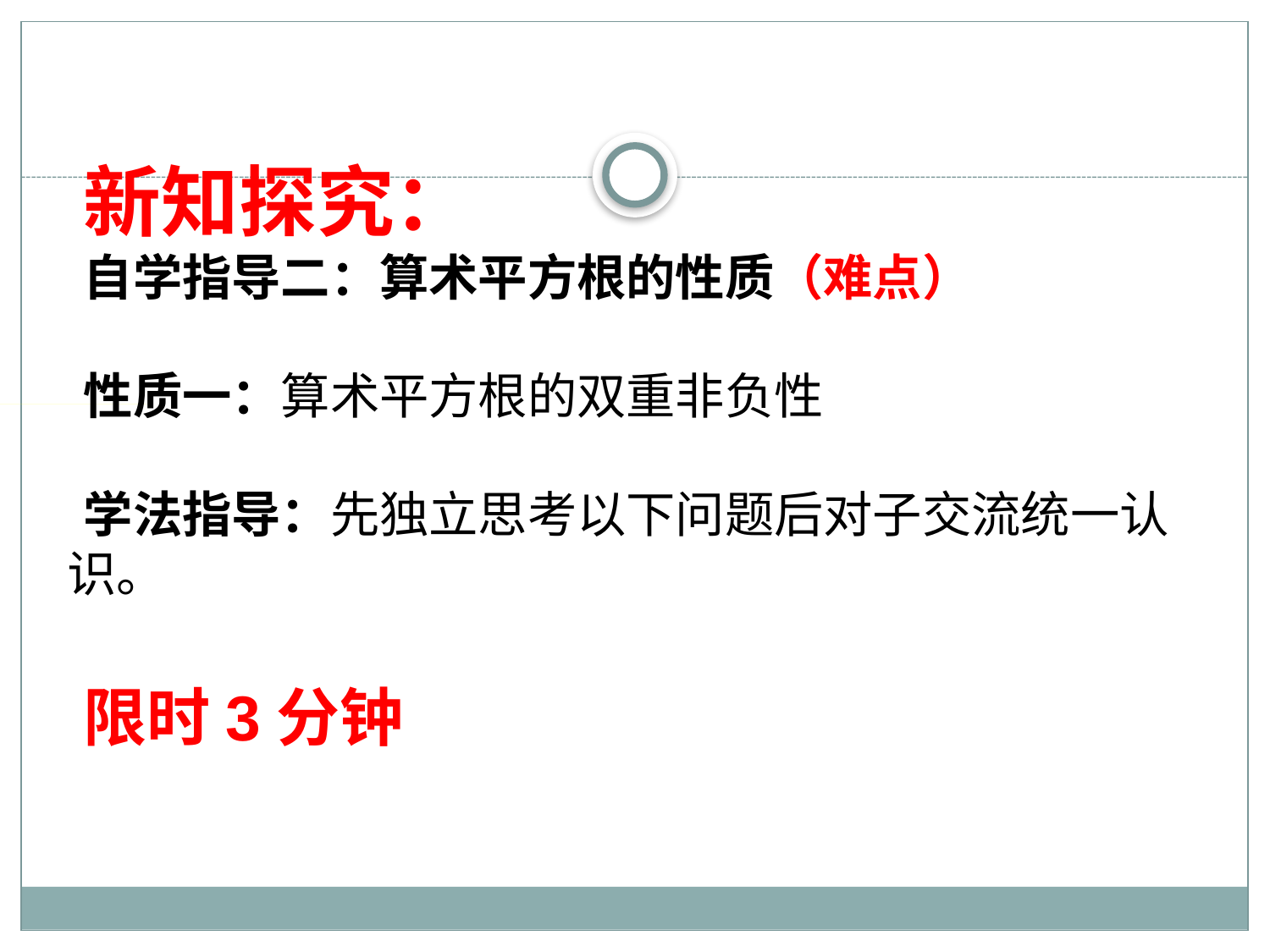

新知探究：
自学指导二：算术平方根的性质（难点）

性质一：算术平方根的双重非负性

学法指导：先独立思考以下问题后对子交流统一认识。

限时3分钟